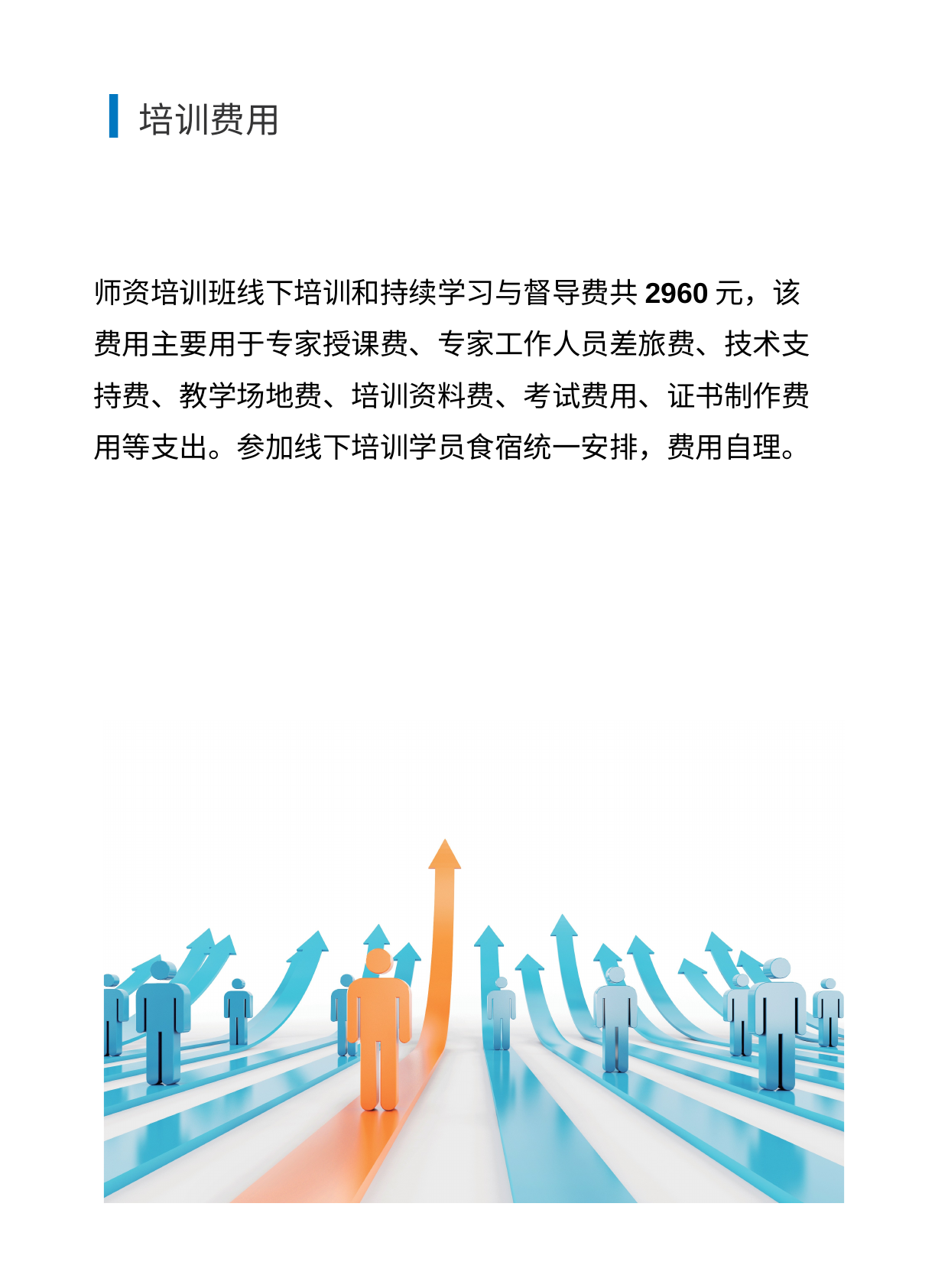

培训费用
师资培训班线下培训和持续学习与督导费共2960元，该费用主要用于专家授课费、专家工作人员差旅费、技术支持费、教学场地费、培训资料费、考试费用、证书制作费用等支出。参加线下培训学员食宿统一安排，费用自理。